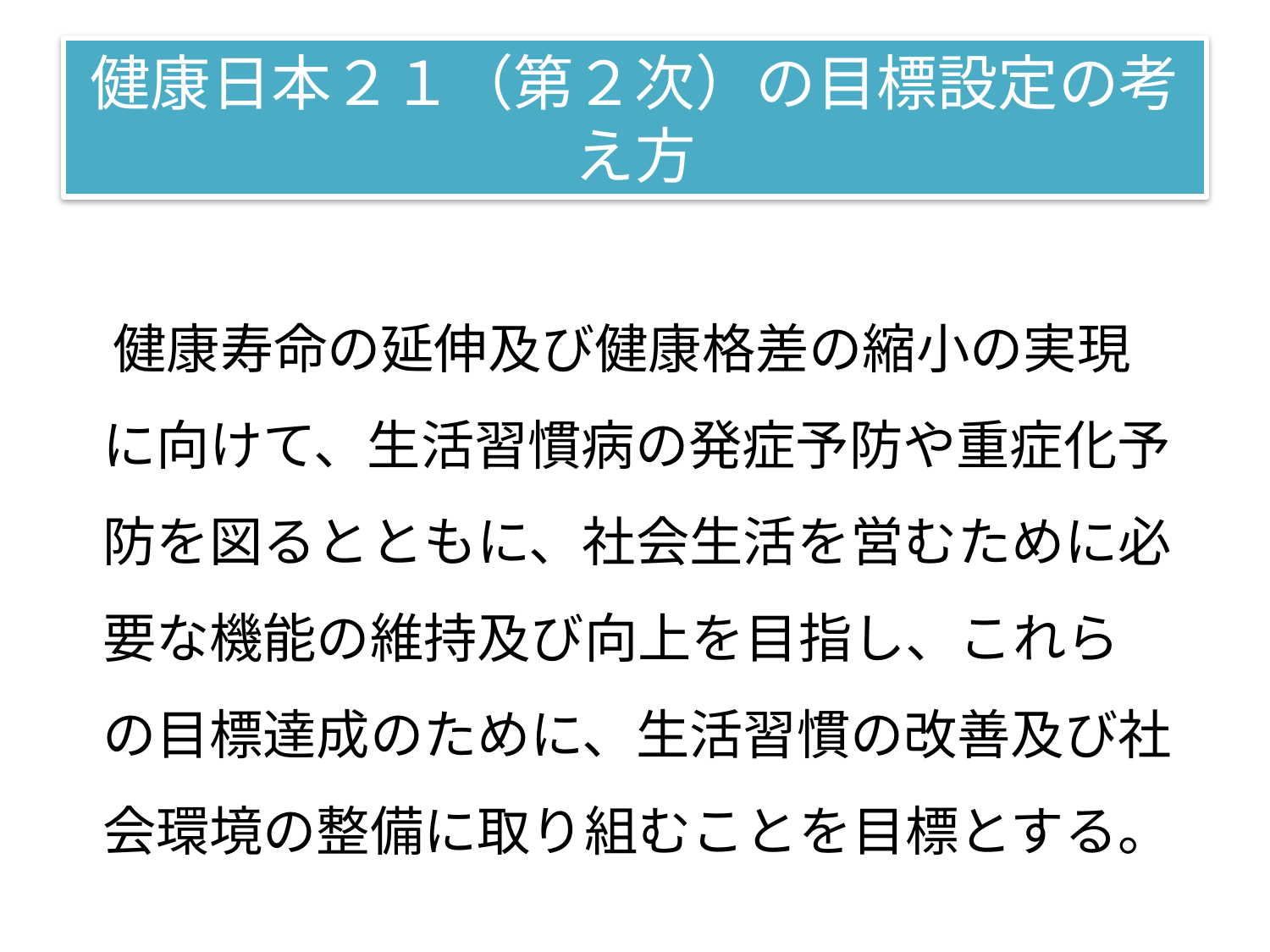

# 健康日本２１（第２次）の目標設定の考え方
　 健康寿命の延伸及び健康格差の縮小の実現に向けて、生活習慣病の発症予防や重症化予防を図るとともに、社会生活を営むために必要な機能の維持及び向上を目指し、これらの目標達成のために、生活習慣の改善及び社会環境の整備に取り組むことを目標とする。